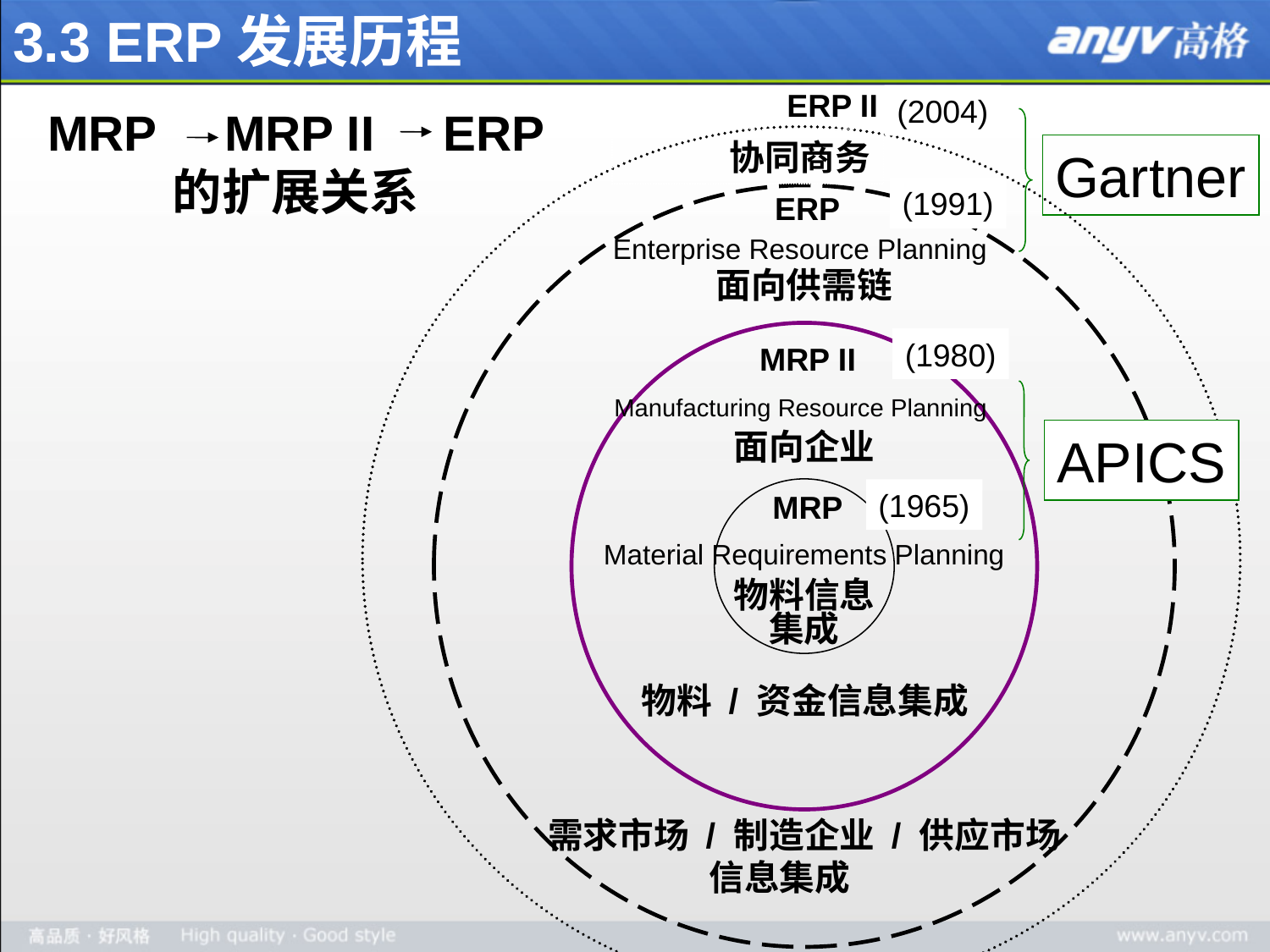

3.3 ERP发展历程
ERP II

            协同商务
(2004)
MRP     MRP II     ERP
的扩展关系

Gartner
(1991)
ERP

Enterprise Resource Planning
面向供需链

(1980)
MRP II

APICS
Manufacturing Resource Planning
面向企业

MRP
Material Requirements Planning
物料信息
集成
(1965)
物料 / 资金信息集成
需求市场 / 制造企业 / 供应市场
                   信息集成